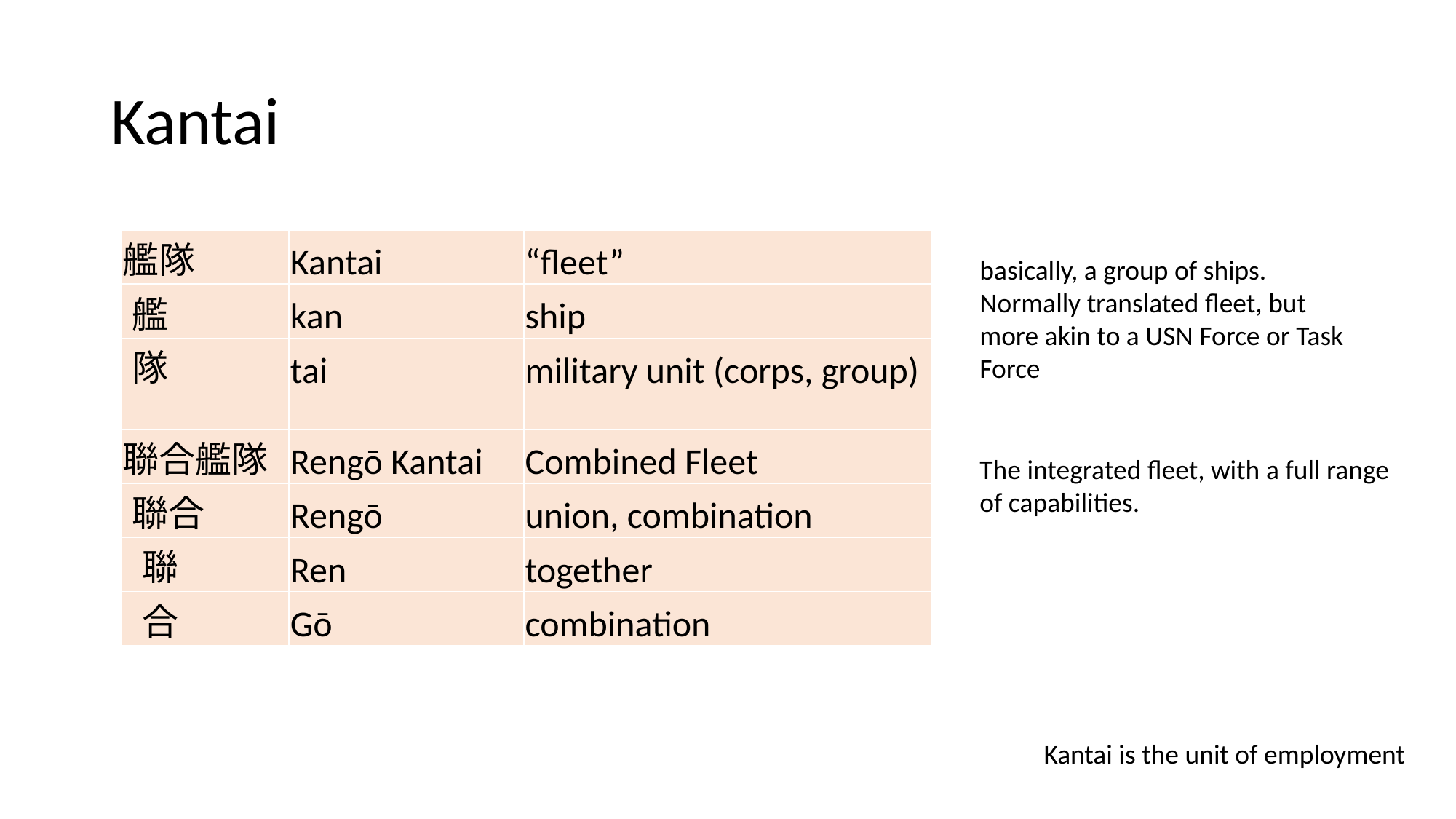

# Kantai
| 艦隊 | Kantai | “fleet” |
| --- | --- | --- |
| 艦 | kan | ship |
| 隊 | tai | military unit (corps, group) |
|  |  |  |
| 聯合艦隊 | Rengō Kantai | Combined Fleet |
| 聯合 | Rengō | union, combination |
| 聯 | Ren | together |
| 合 | Gō | combination |
basically, a group of ships.
Normally translated fleet, but more akin to a USN Force or Task Force
The integrated fleet, with a full range of capabilities.
Kantai is the unit of employment